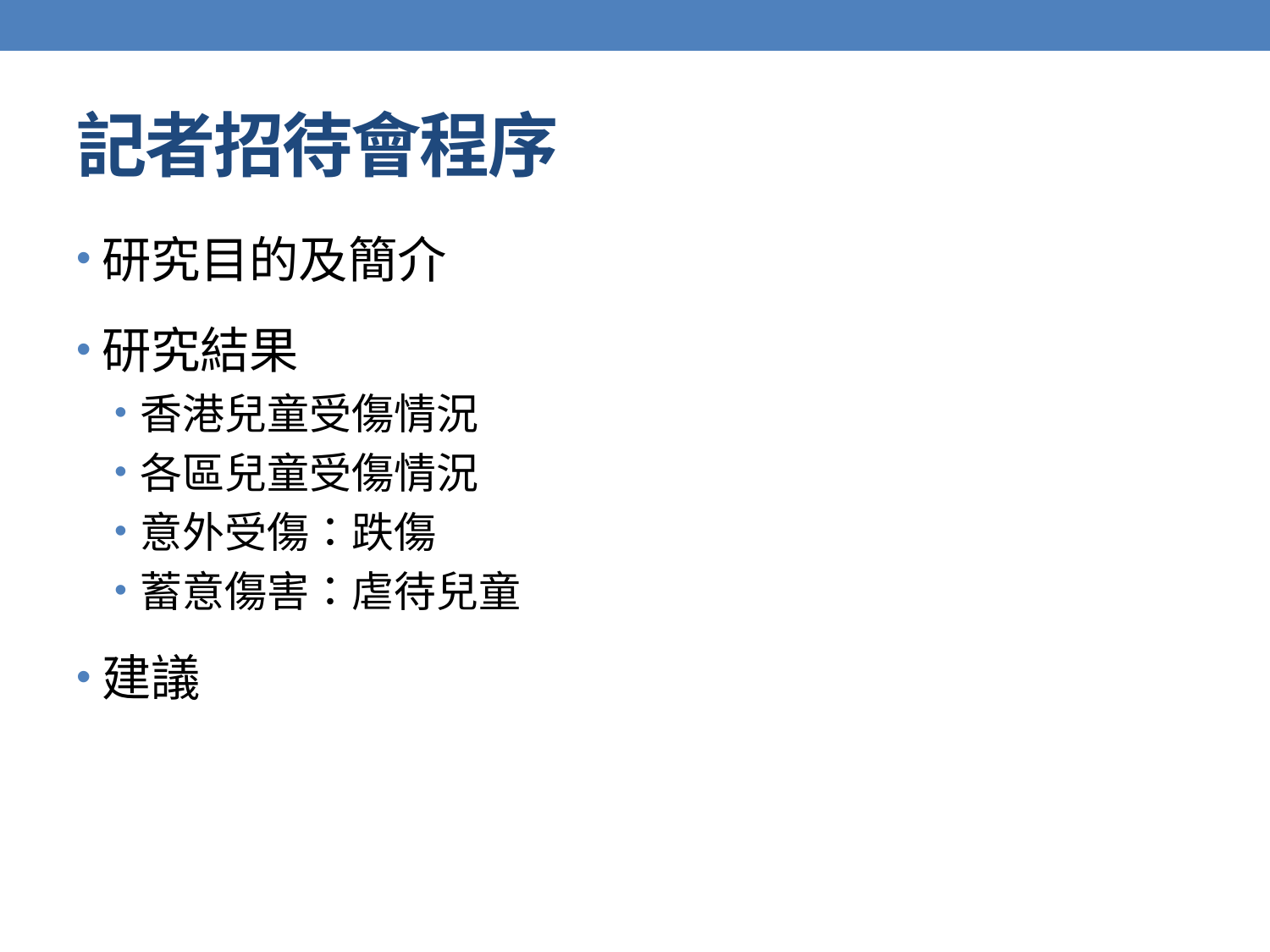

# 記者招待會程序
研究目的及簡介
研究結果
香港兒童受傷情況
各區兒童受傷情況
意外受傷：跌傷
蓄意傷害：虐待兒童
建議